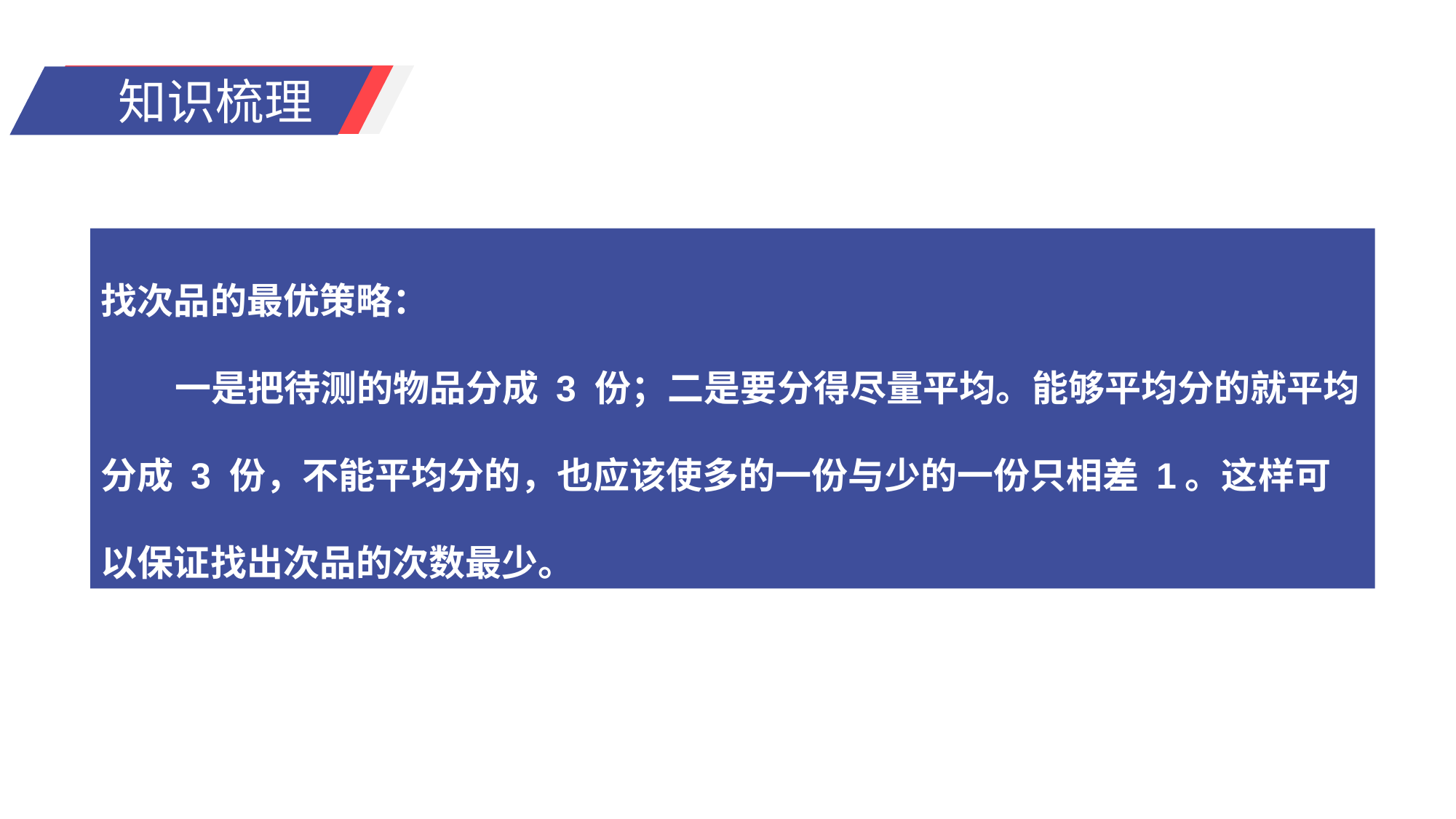

找次品的最优策略：
        一是把待测的物品分成 3 份；二是要分得尽量平均。能够平均分的就平均分成 3 份，不能平均分的，也应该使多的一份与少的一份只相差 1。这样可以保证找出次品的次数最少。